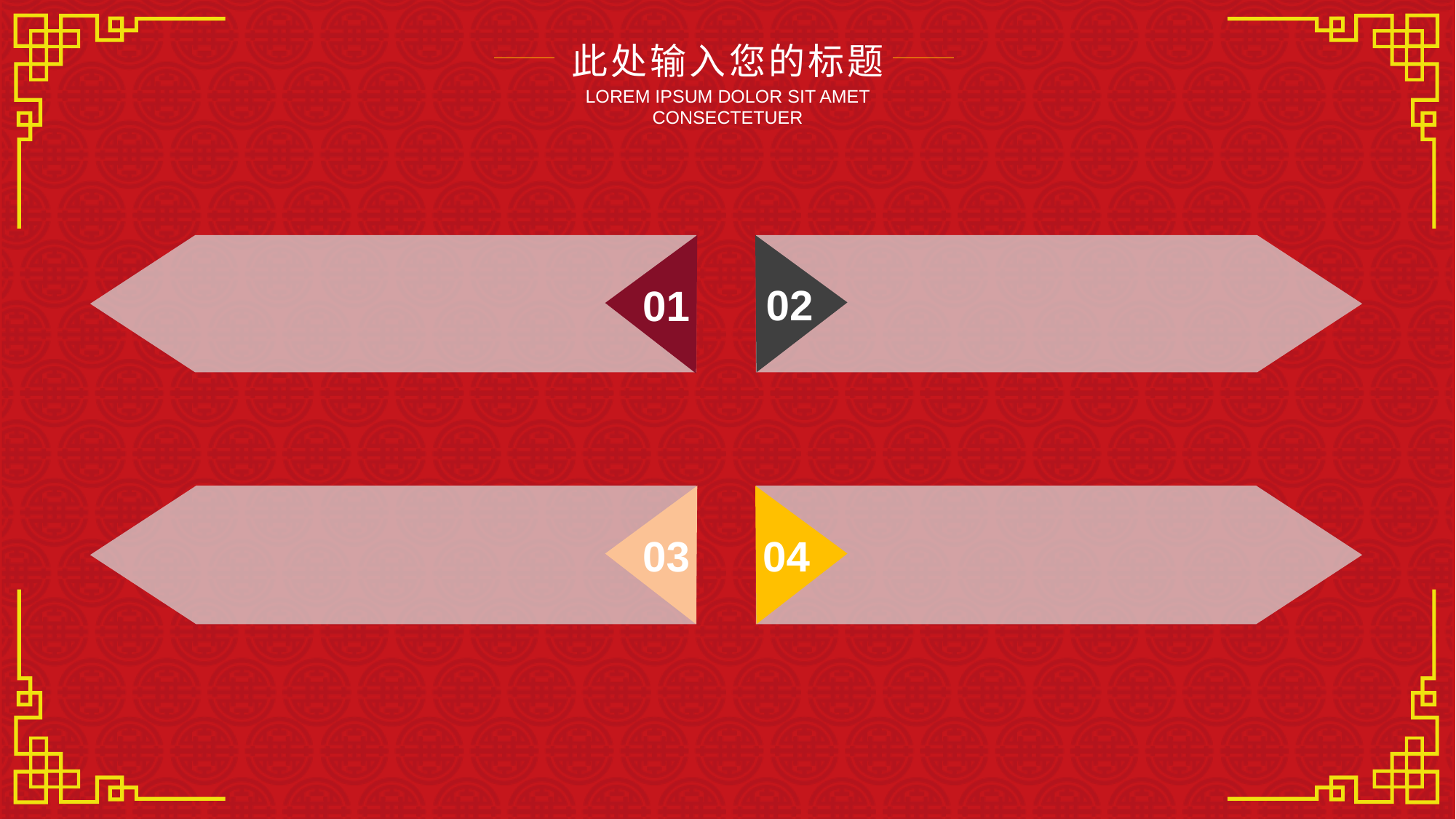

此处输入您的标题
LOREM IPSUM DOLOR SIT AMET CONSECTETUER

01
02

03
04